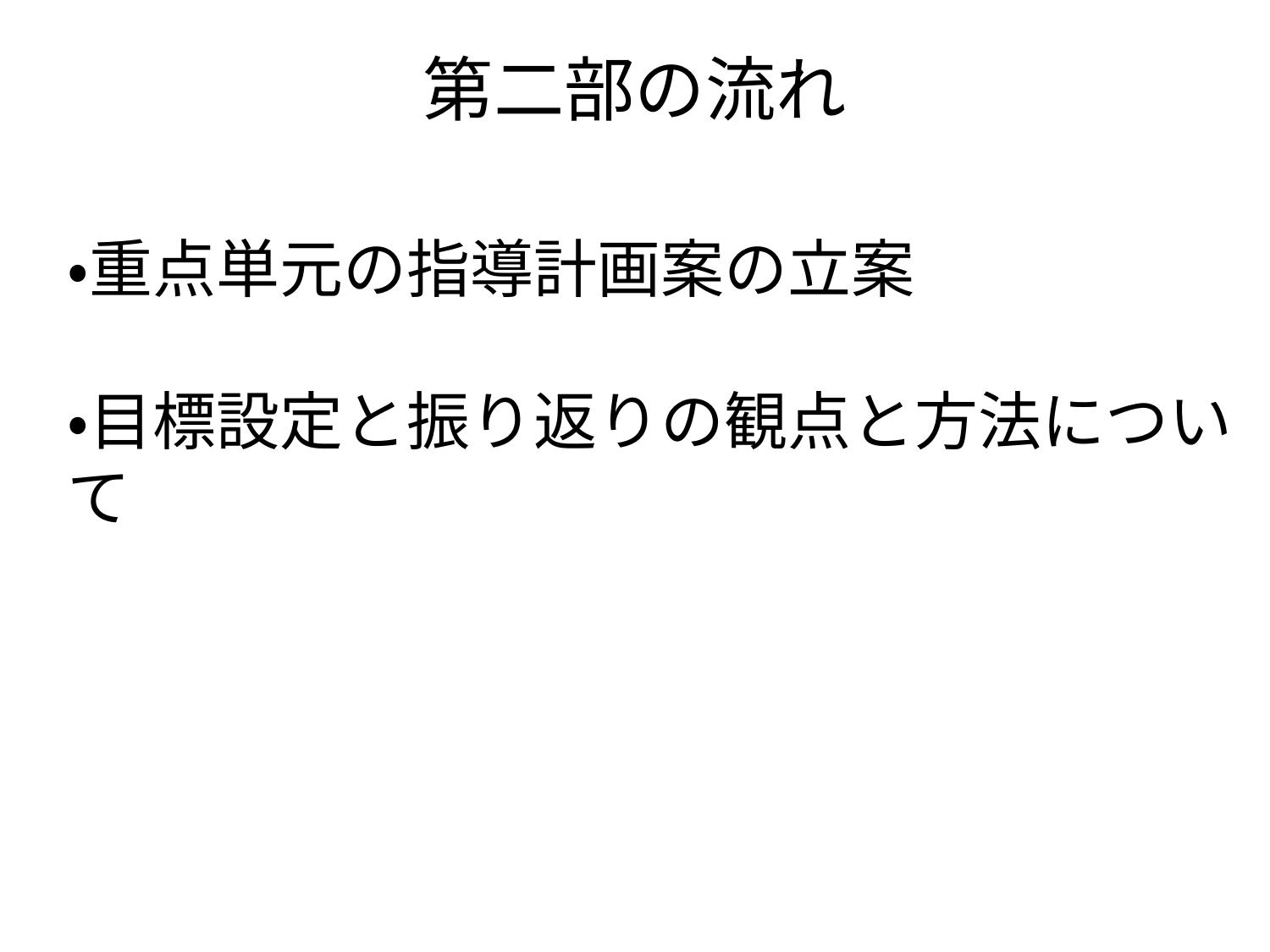

# 第二部の流れ
・重点単元の指導計画案の立案

・目標設定と振り返りの観点と方法について